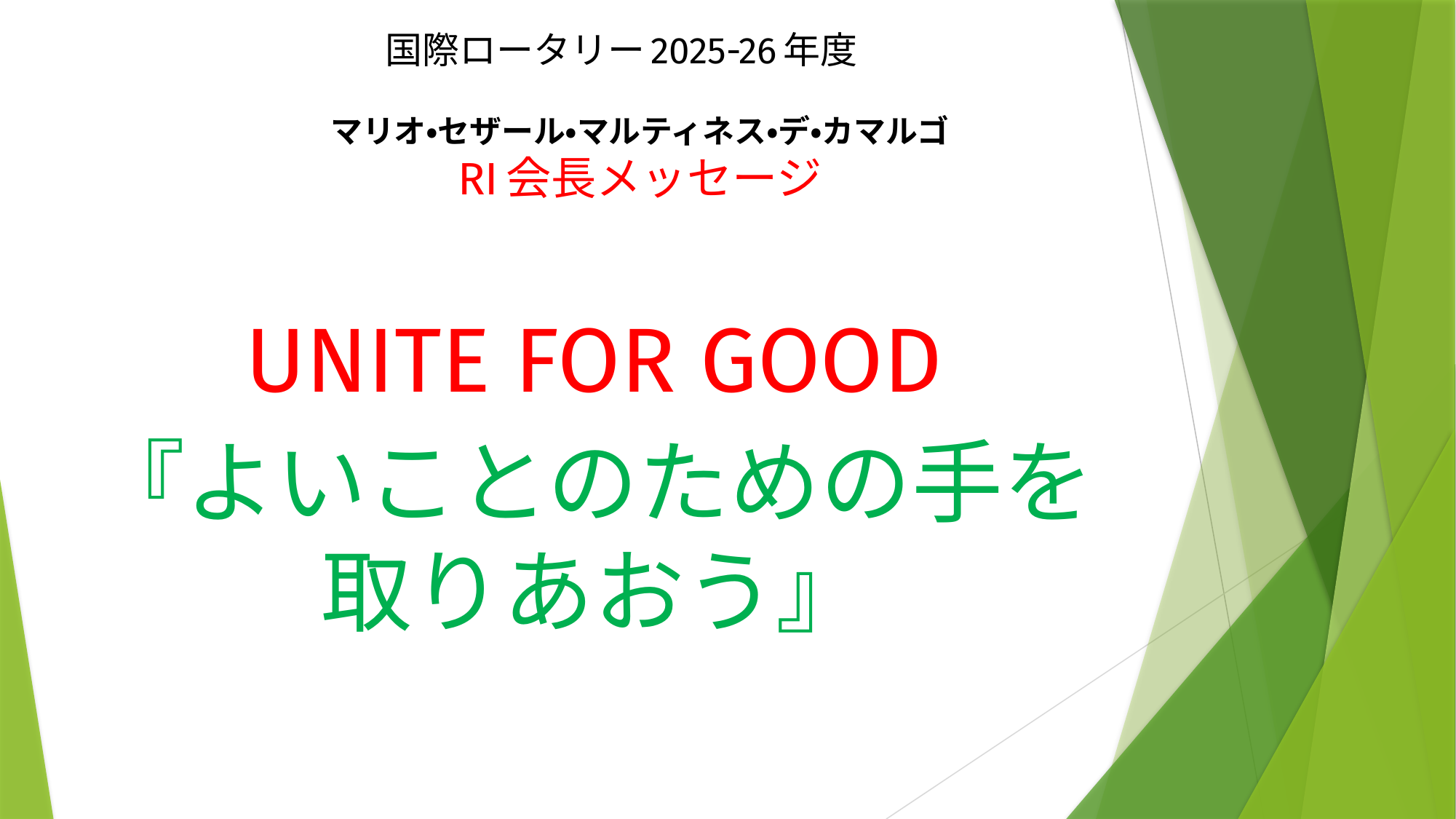

# 国際ロータリー2025-26年度　 マリオ・セザール・マルティネス・デ・カマルゴ RI会長メッセージ
UNITE FOR GOOD
『よいことのための手を取りあおう』